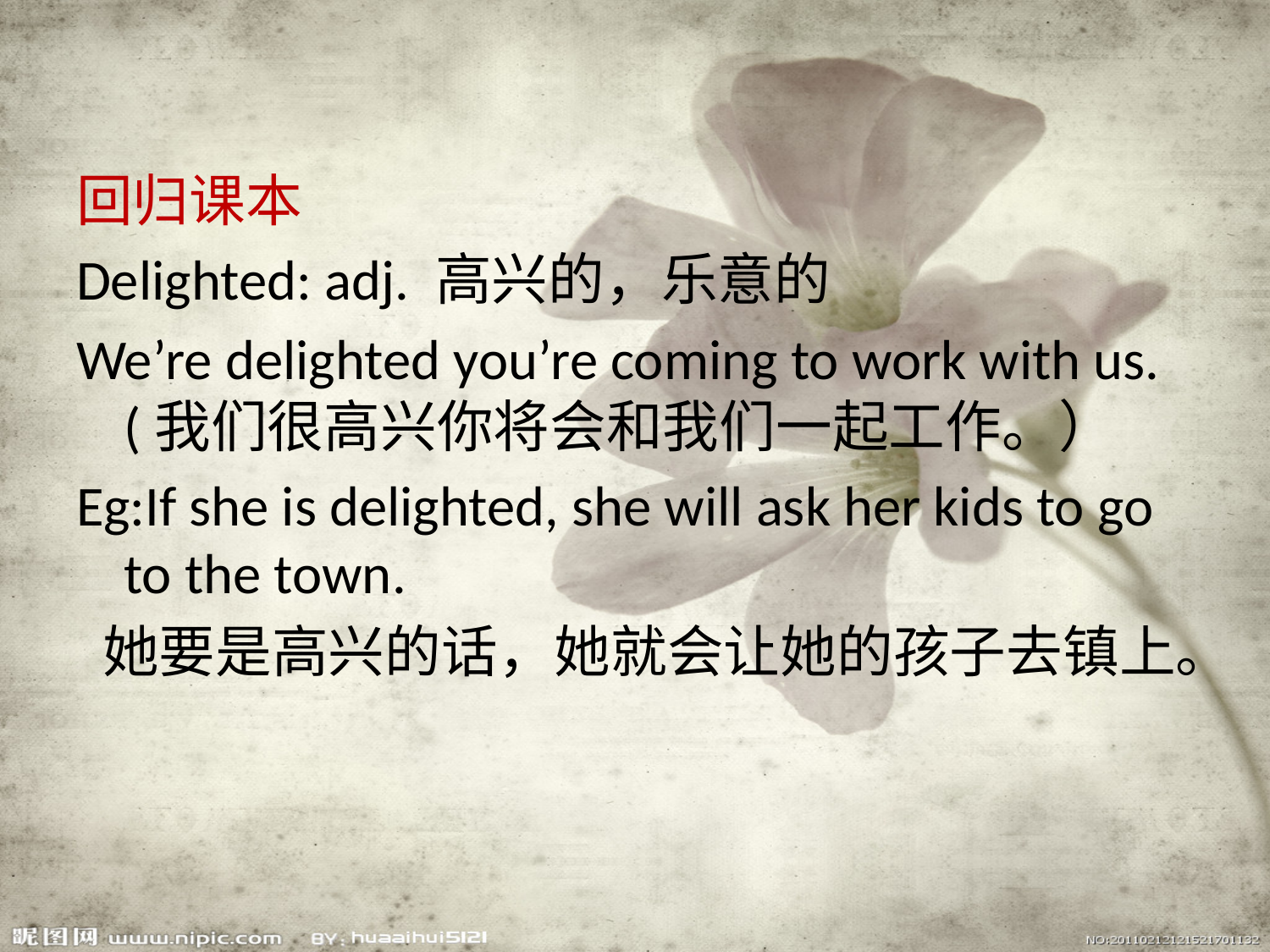

回归课本
Delighted: adj. 高兴的，乐意的
We’re delighted you’re coming to work with us.(我们很高兴你将会和我们一起工作。）
Eg:If she is delighted, she will ask her kids to go to the town.
 她要是高兴的话，她就会让她的孩子去镇上。